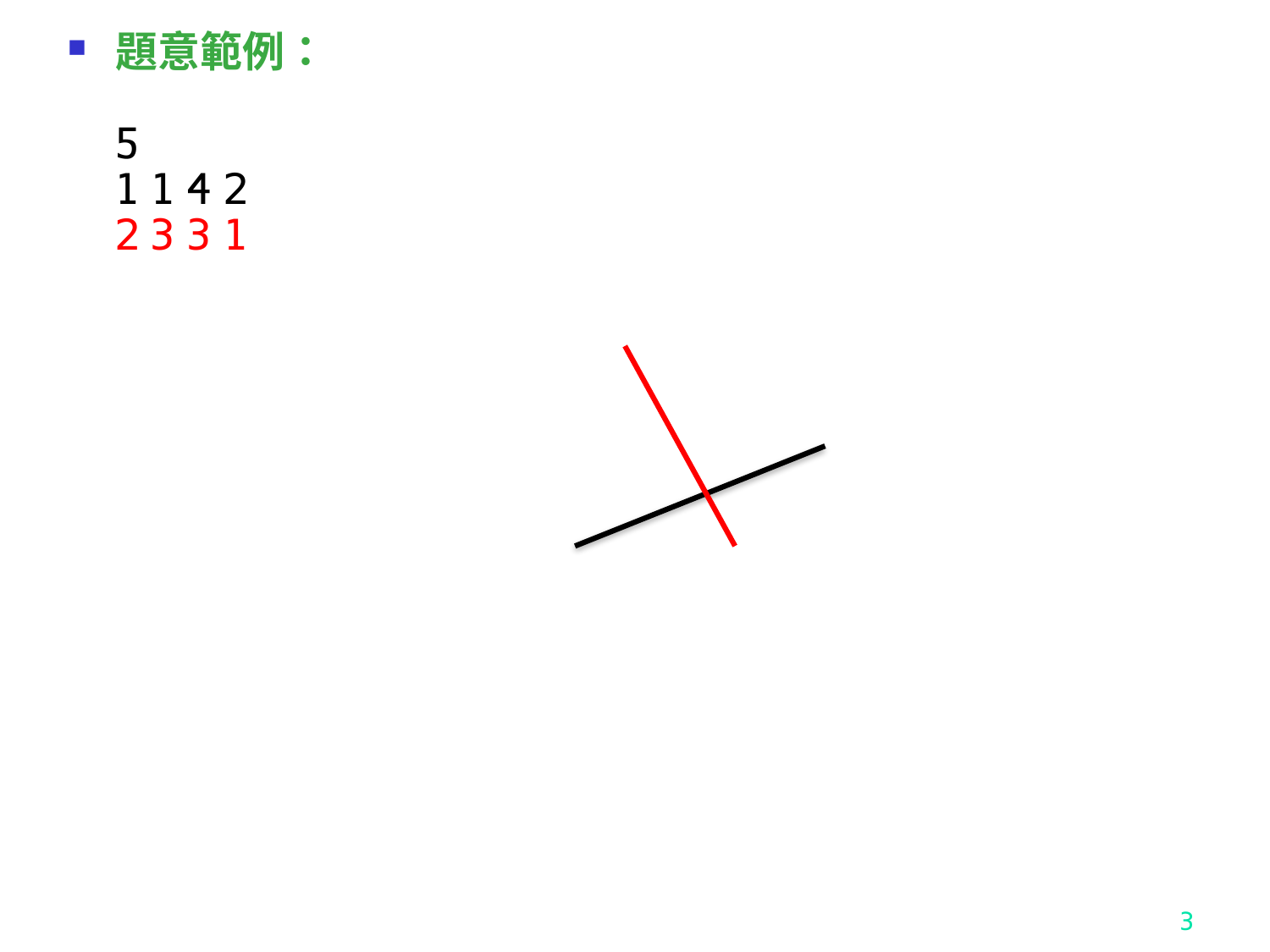

題意範例：
5
1 1 4 2
2 3 3 1
3